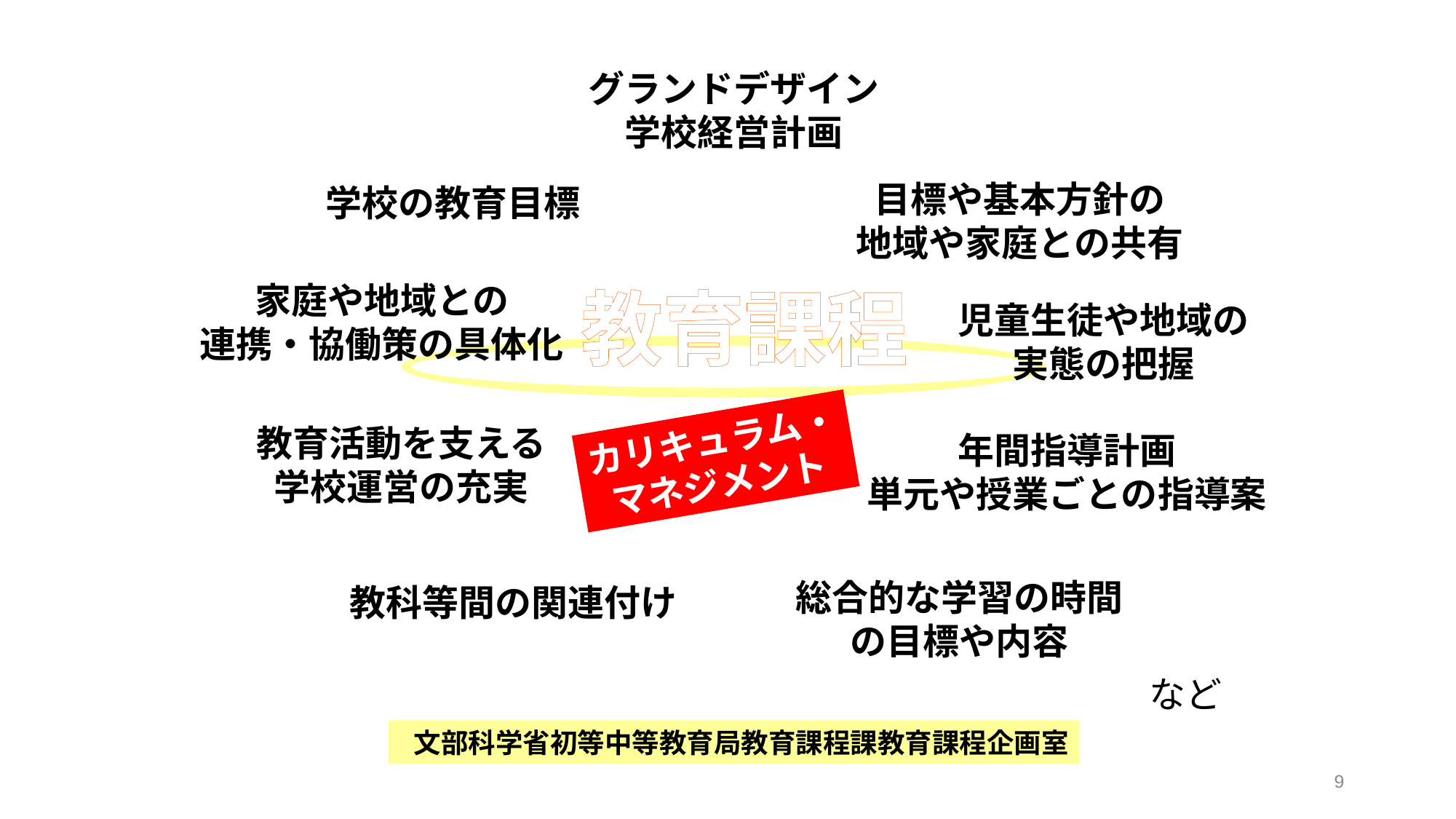

グランドデザイン
学校経営計画
目標や基本方針の
地域や家庭との共有
学校の教育目標
教育課程
家庭や地域との
連携・協働策の具体化
児童生徒や地域の
実態の把握

カリキュラム・
マネジメント
教育活動を支える学校運営の充実
年間指導計画
単元や授業ごとの指導案
総合的な学習の時間の目標や内容
教科等間の関連付け
など
文部科学省初等中等教育局教育課程課教育課程企画室
9